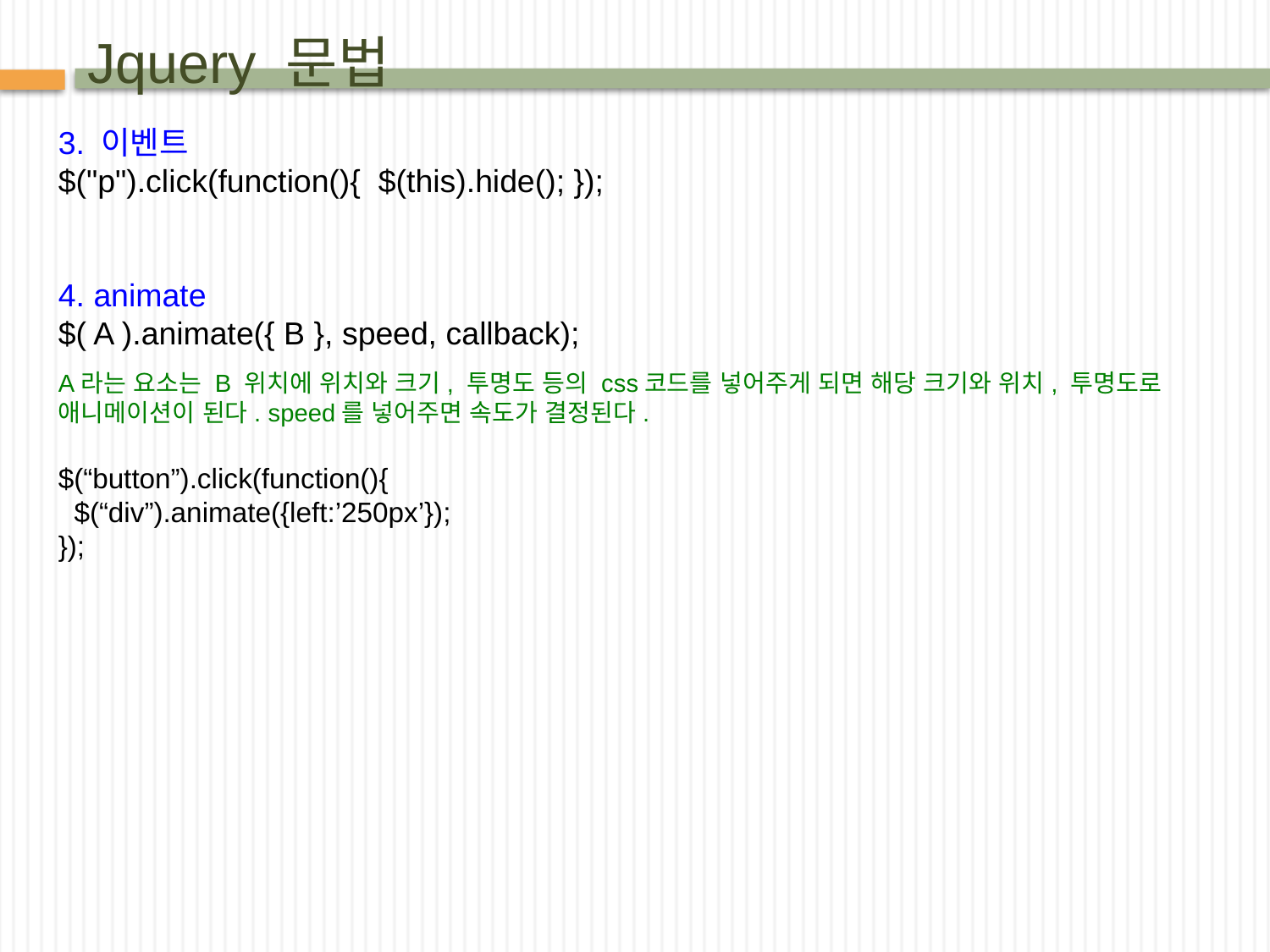

# Jquery 문법
3. 이벤트
$("p").click(function(){  $(this).hide(); });

4. animate
$( A ).animate({ B }, speed, callback);

A라는 요소는 B 위치에 위치와 크기, 투명도 등의 css코드를 넣어주게 되면 해당 크기와 위치, 투명도로 애니메이션이 된다. speed를 넣어주면 속도가 결정된다.

$(“button”).click(function(){
  $(“div”).animate({left:’250px’});
});